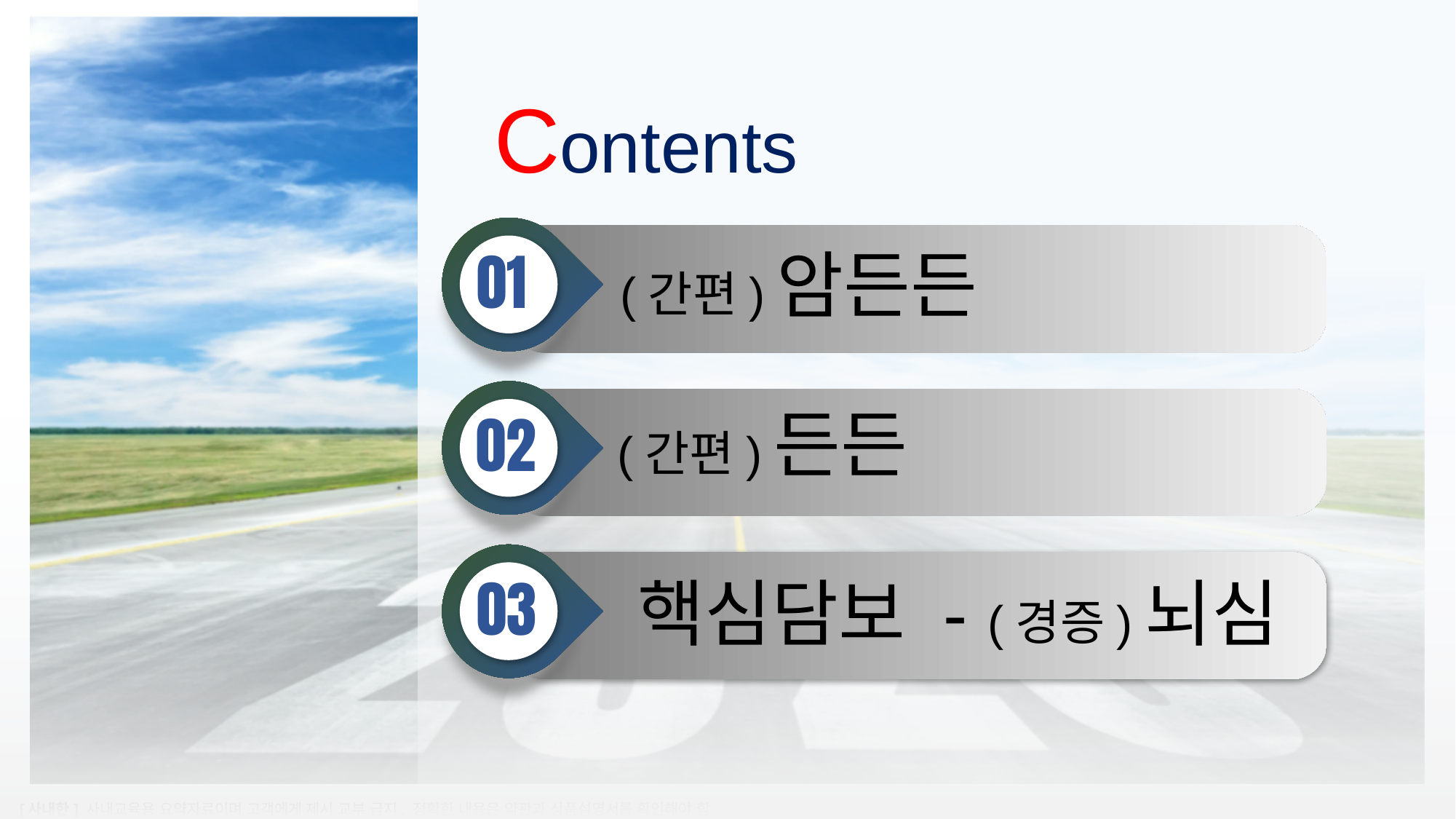

Contents

01

(간편)암든든

02

(간편)든든

03

핵심담보 - (경증)뇌심